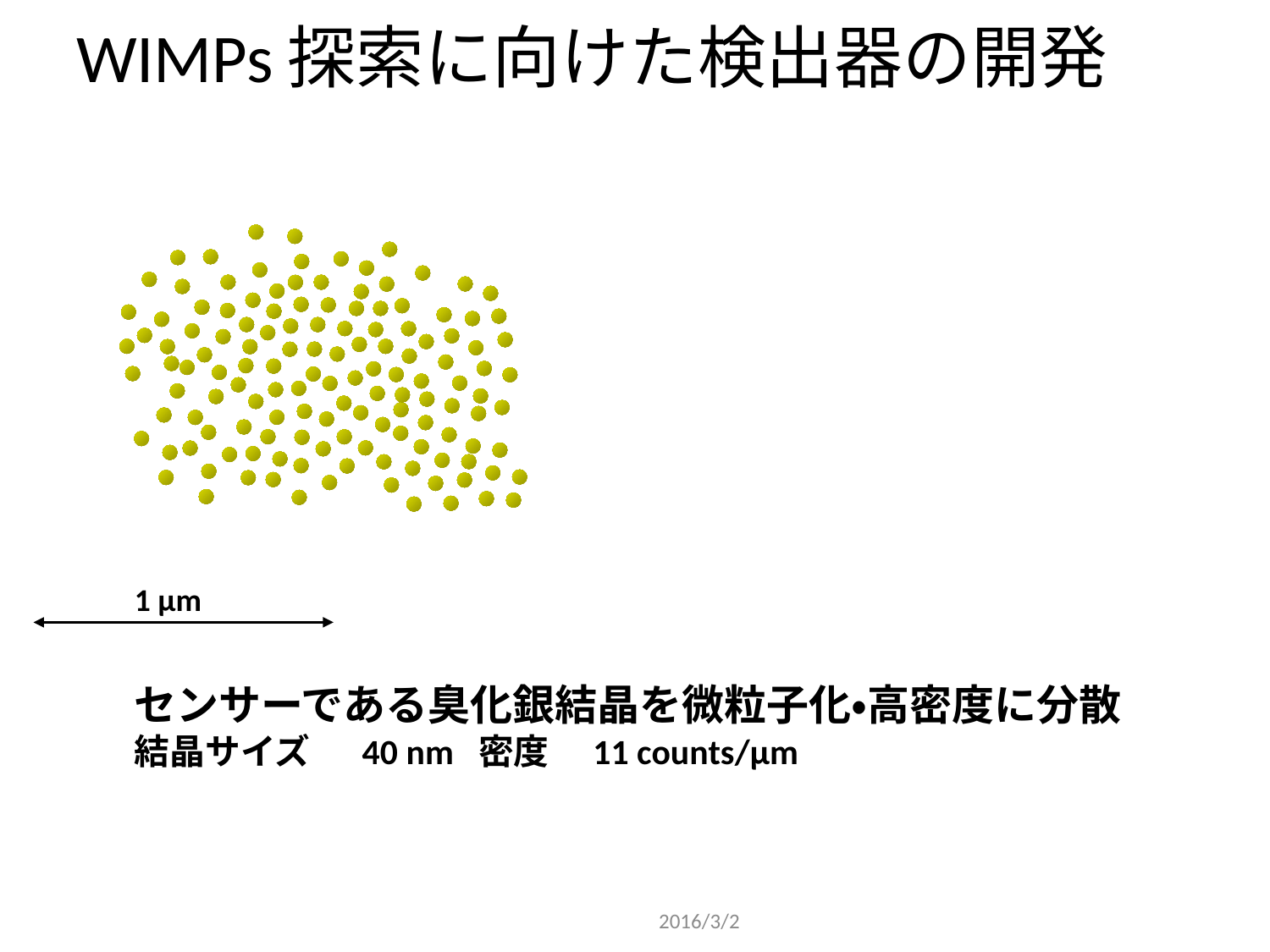

# WIMPs探索に向けた検出器の開発

1 μm
センサーである臭化銀結晶を微粒子化・高密度に分散
結晶サイズ　 40 nm  密度　11 counts/μm